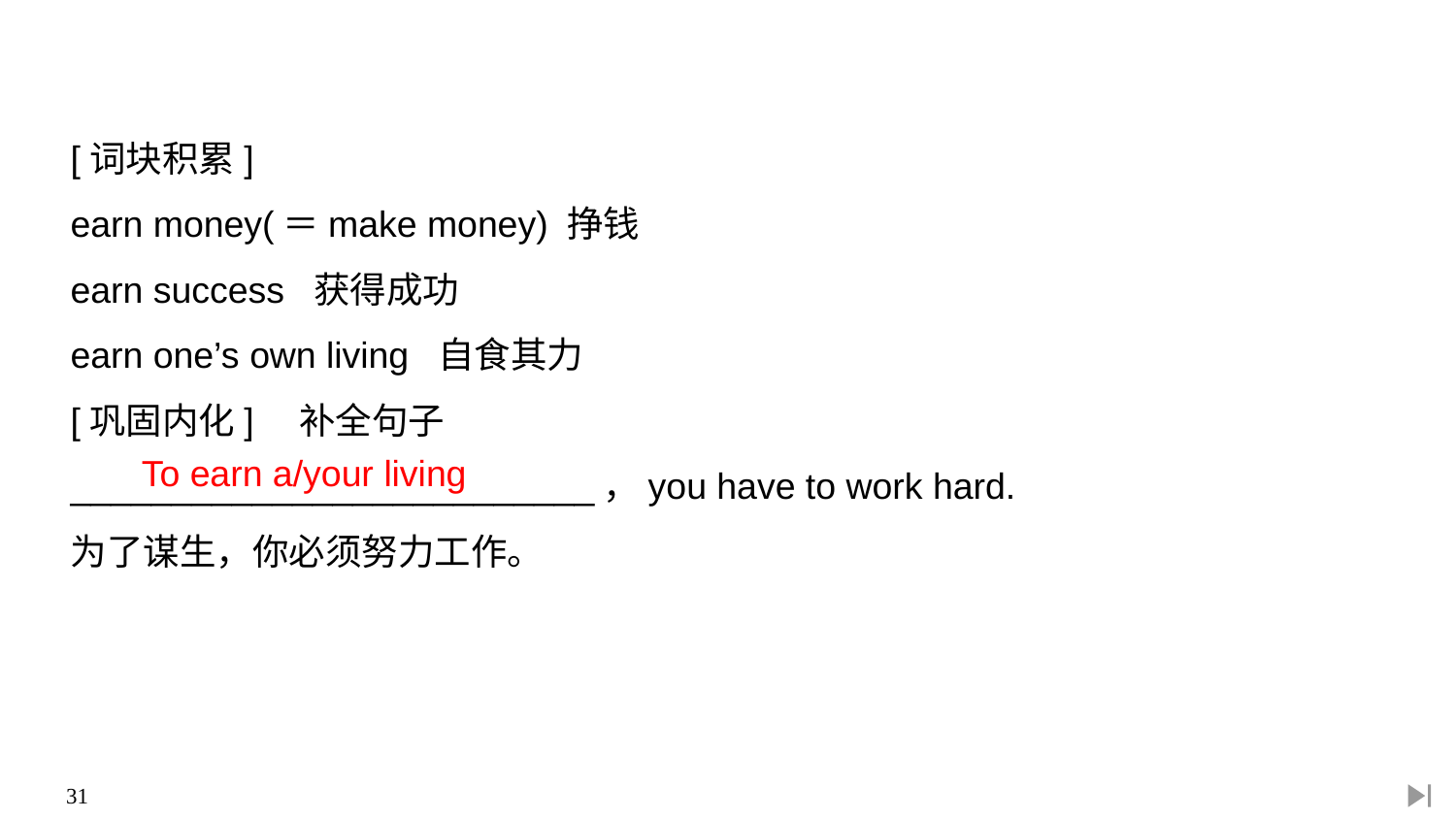

[词块积累]
earn money(＝make money) 挣钱
earn success  获得成功
earn one’s own living  自食其力
[巩固内化]　补全句子
__________________________，you have to work hard.
为了谋生，你必须努力工作。
To earn a/your living